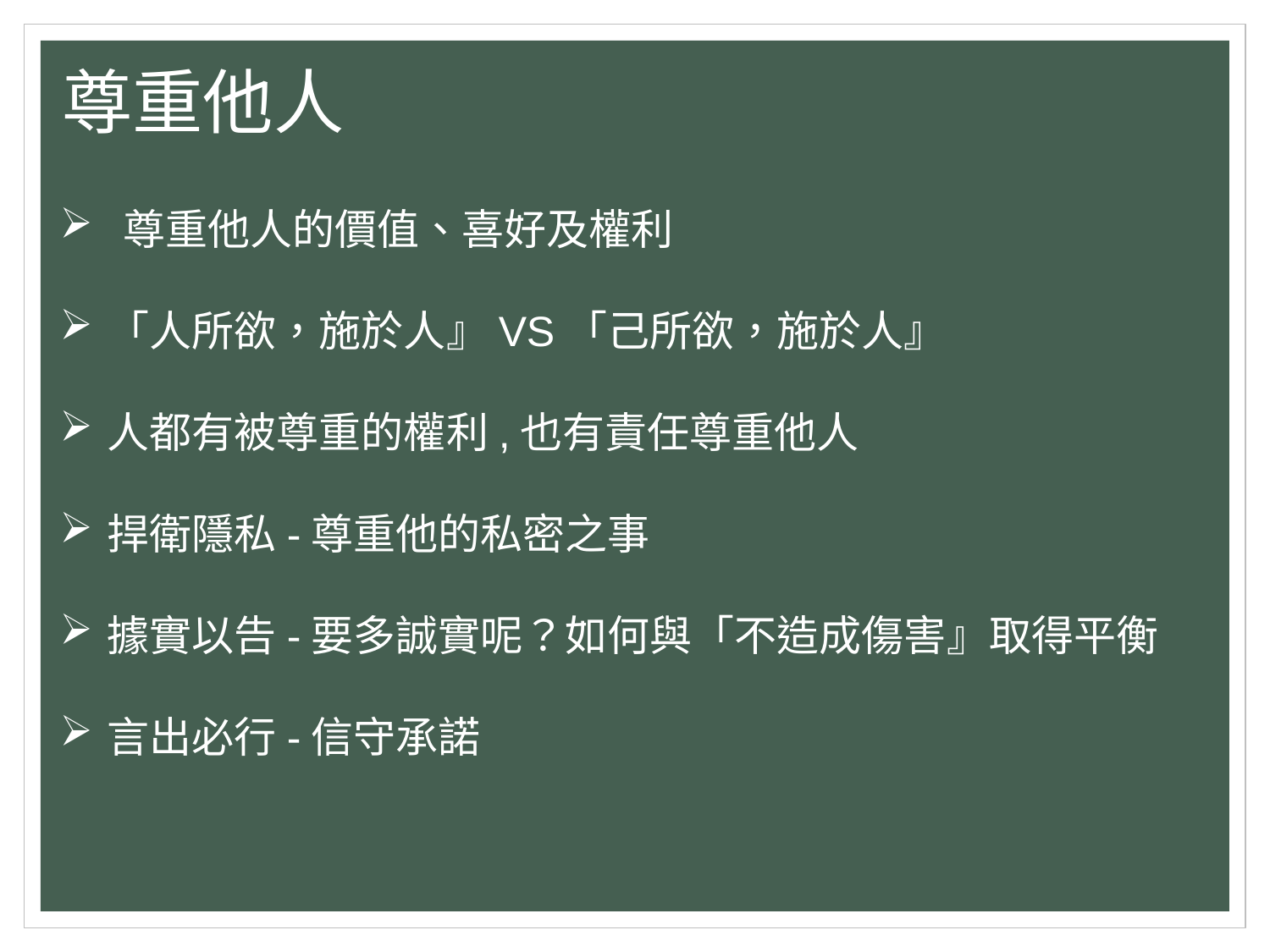

# 尊重他人
尊重他人的價值、喜好及權利

「人所欲，施於人』VS「己所欲，施於人』

人都有被尊重的權利,也有責任尊重他人

捍衛隱私-尊重他的私密之事

據實以告-要多誠實呢？如何與「不造成傷害』取得平衡

言出必行-信守承諾